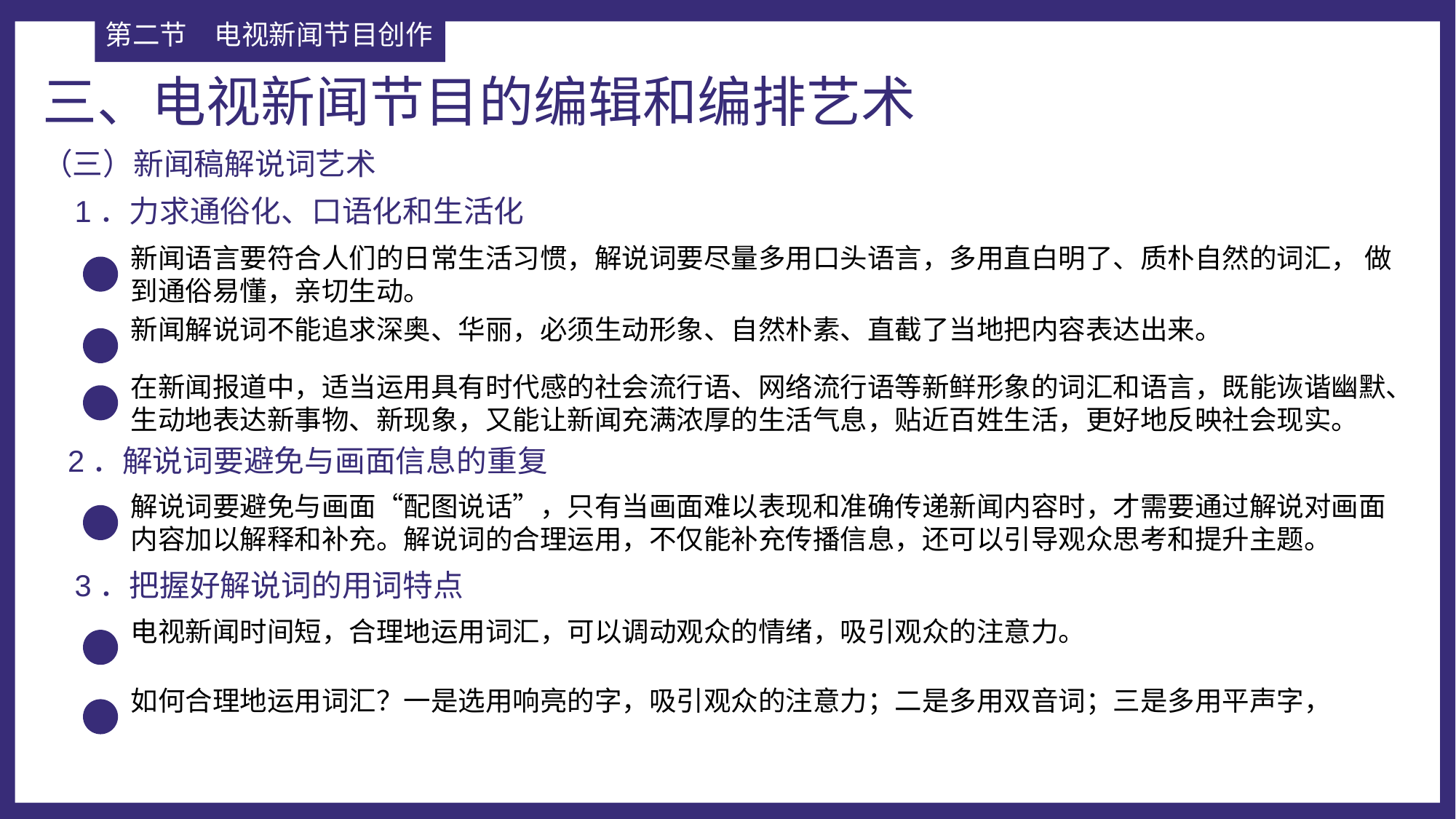

第二节	电视新闻节目创作
三、电视新闻节目的编辑和编排艺术
（三）新闻稿解说词艺术
1．力求通俗化、口语化和生活化
新闻语言要符合人们的日常生活习惯，解说词要尽量多用口头语言，多用直白明了、质朴自然的词汇， 做到通俗易懂，亲切生动。

新闻解说词不能追求深奥、华丽，必须生动形象、自然朴素、直截了当地把内容表达出来。

在新闻报道中，适当运用具有时代感的社会流行语、网络流行语等新鲜形象的词汇和语言，既能诙谐幽默、生动地表达新事物、新现象，又能让新闻充满浓厚的生活气息，贴近百姓生活，更好地反映社会现实。

2．解说词要避免与画面信息的重复
解说词要避免与画面“配图说话”，只有当画面难以表现和准确传递新闻内容时，才需要通过解说对画面内容加以解释和补充。解说词的合理运用，不仅能补充传播信息，还可以引导观众思考和提升主题。

3．把握好解说词的用词特点
电视新闻时间短，合理地运用词汇，可以调动观众的情绪，吸引观众的注意力。

如何合理地运用词汇？一是选用响亮的字，吸引观众的注意力；二是多用双音词；三是多用平声字，